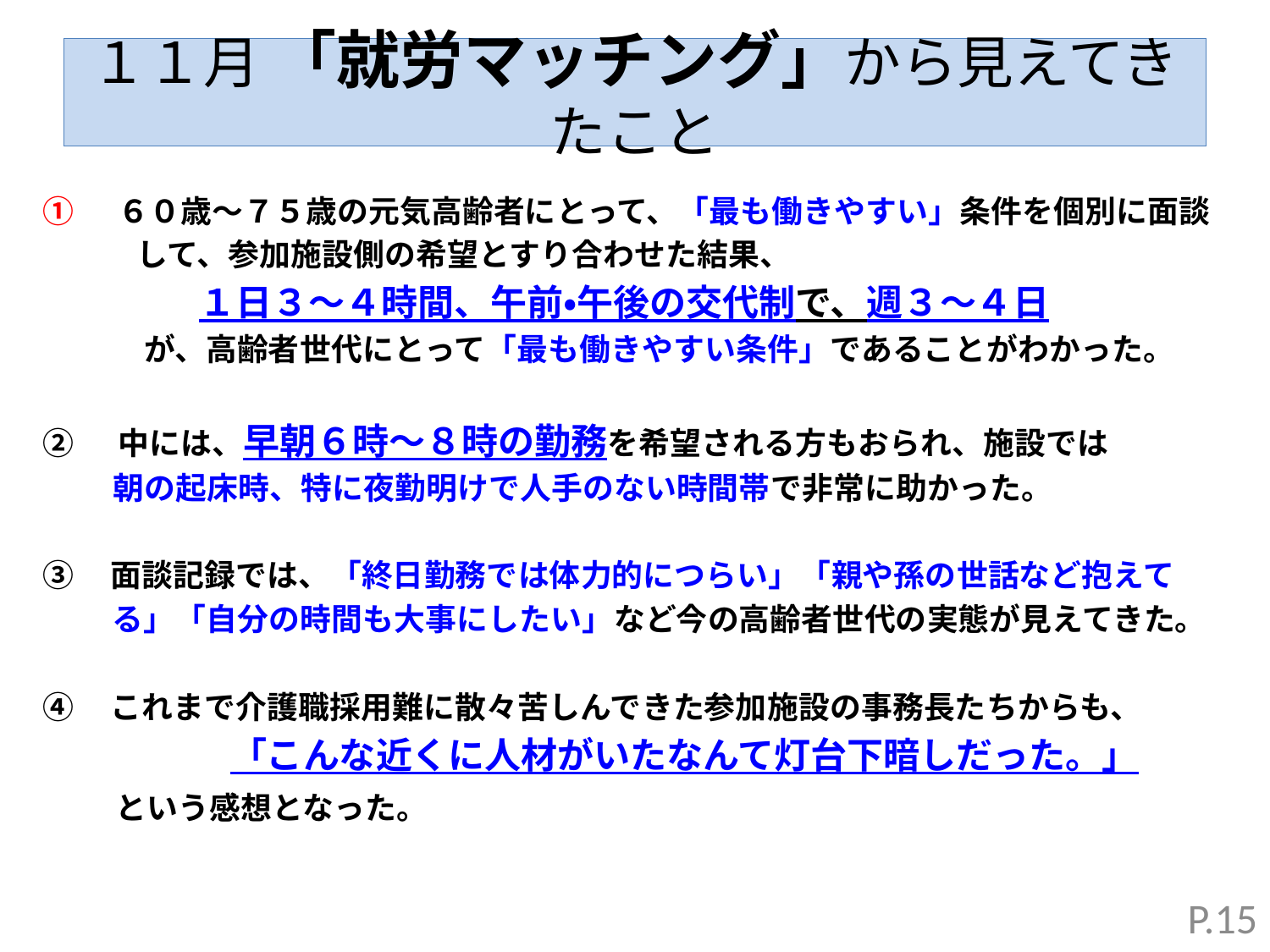

# １１月 「就労マッチング」から見えてきたこと
①　 ６０歳～７５歳の元気高齢者にとって、「最も働きやすい」条件を個別に面談
　　　して、参加施設側の希望とすり合わせた結果、
　　　　　１日３～４時間、午前・午後の交代制で、週３～４日
　　 　が、高齢者世代にとって「最も働きやすい条件」であることがわかった。

②　 中には、早朝６時～８時の勤務を希望される方もおられ、施設では
         朝の起床時、特に夜勤明けで人手のない時間帯で非常に助かった。

③　面談記録では、「終日勤務では体力的につらい」「親や孫の世話など抱えて
　　 る」「自分の時間も大事にしたい」など今の高齢者世代の実態が見えてきた。

④　これまで介護職採用難に散々苦しんできた参加施設の事務長たちからも、
　　　「こんな近くに人材がいたなんて灯台下暗しだった。」
　　という感想となった。
P.15